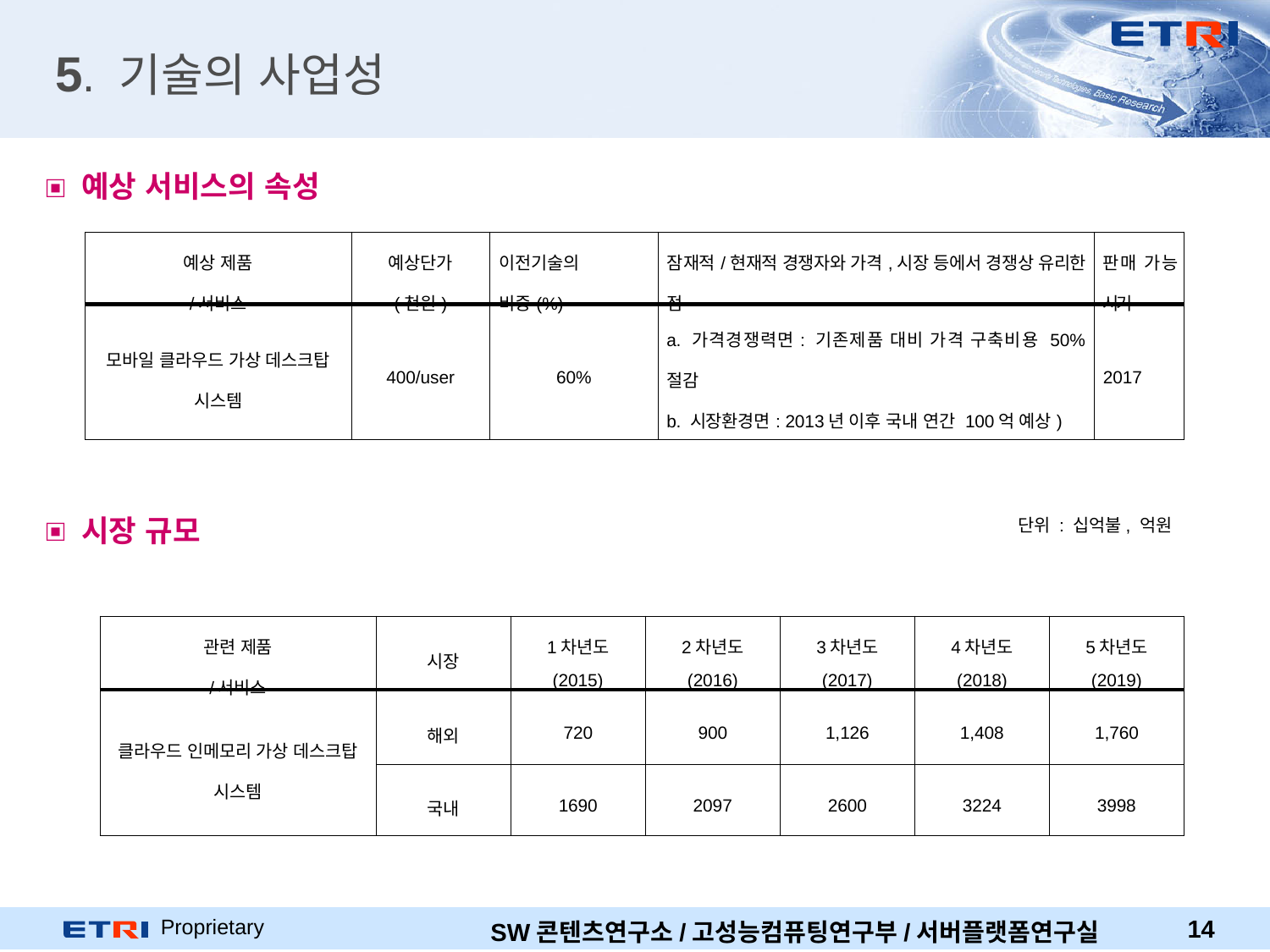

공용 PC분야 국내외 시장 매출액 (단위:억원)
# 5. 기술의 사업성
예상 서비스의 속성

시장 규모

| 예상 제품 /서비스 | 예상단가 (천원) | 이전기술의 비중(%) | 잠재적/현재적 경쟁자와 가격,시장 등에서 경쟁상 유리한 점 | 판매 가능 시기 |
| --- | --- | --- | --- | --- |
| 모바일 클라우드 가상 데스크탑 시스템 | 400/user | 60% | a. 가격경쟁력면: 기존제품 대비 가격 구축비용 50% 절감 b. 시장환경면: 2013년 이후 국내 연간 100억 예상) | 2017 |

단위 : 십억불, 억원
| 관련 제품 /서비스 | 시장 | 1차년도 (2015) | 2차년도 (2016) | 3차년도 (2017) | 4차년도 (2018) | 5차년도 (2019) |
| --- | --- | --- | --- | --- | --- | --- |
| 클라우드 인메모리 가상 데스크탑 시스템 | 해외 | 720 | 900 | 1,126 | 1,408 | 1,760 |
|  | 국내 | 1690 | 2097 | 2600 | 3224 | 3998 |
14